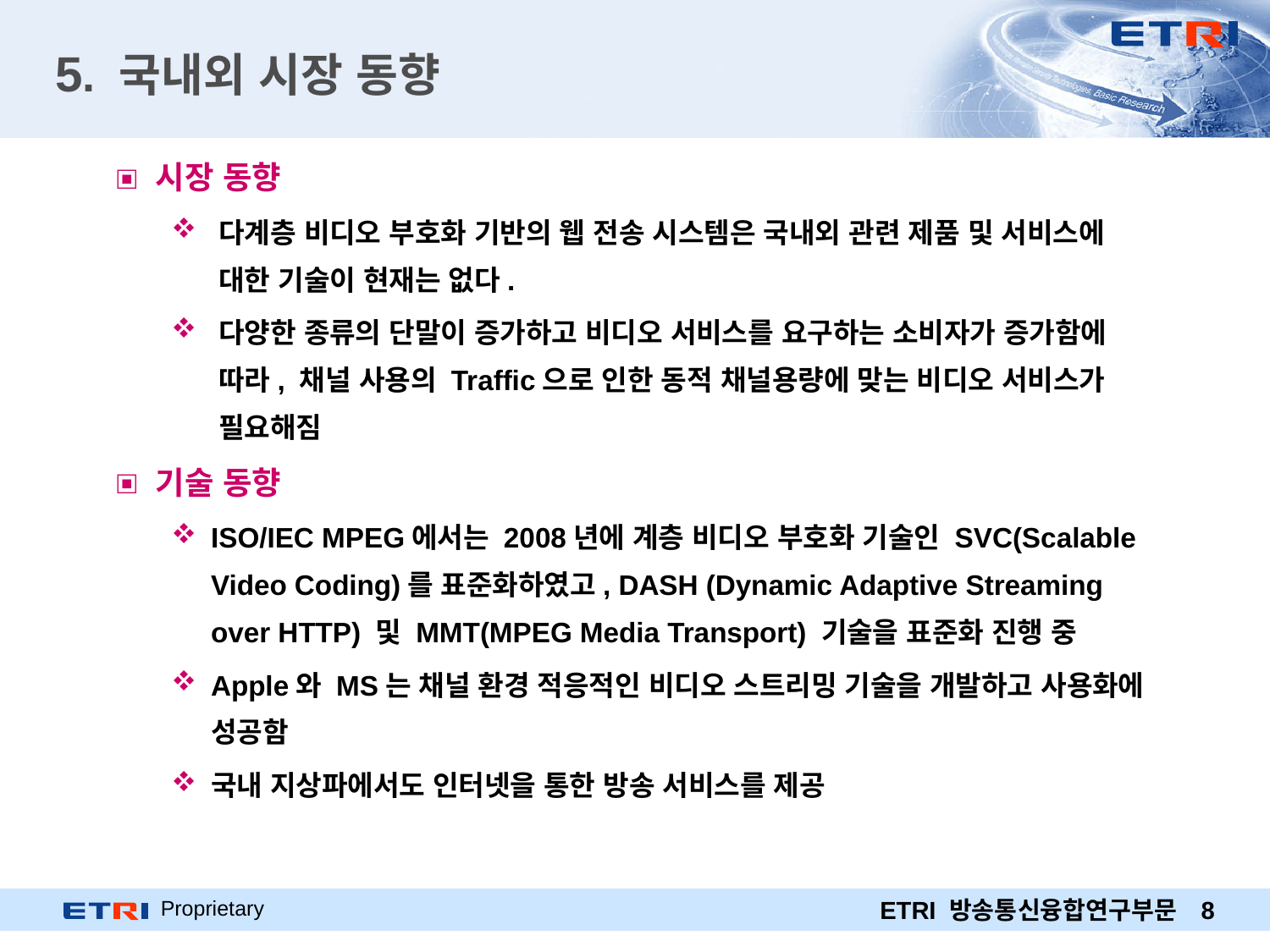

# 5. 국내외 시장 동향
시장 동향
다계층 비디오 부호화 기반의 웹 전송 시스템은 국내외 관련 제품 및 서비스에 대한 기술이 현재는 없다.
다양한 종류의 단말이 증가하고 비디오 서비스를 요구하는 소비자가 증가함에 따라, 채널 사용의 Traffic으로 인한 동적 채널용량에 맞는 비디오 서비스가 필요해짐
기술 동향
ISO/IEC MPEG에서는 2008년에 계층 비디오 부호화 기술인 SVC(Scalable Video Coding)를 표준화하였고, DASH (Dynamic Adaptive Streaming over HTTP) 및 MMT(MPEG Media Transport) 기술을 표준화 진행 중
Apple와 MS는 채널 환경 적응적인 비디오 스트리밍 기술을 개발하고 사용화에 성공함
국내 지상파에서도 인터넷을 통한 방송 서비스를 제공
8
ETRI 방송통신융합연구부문